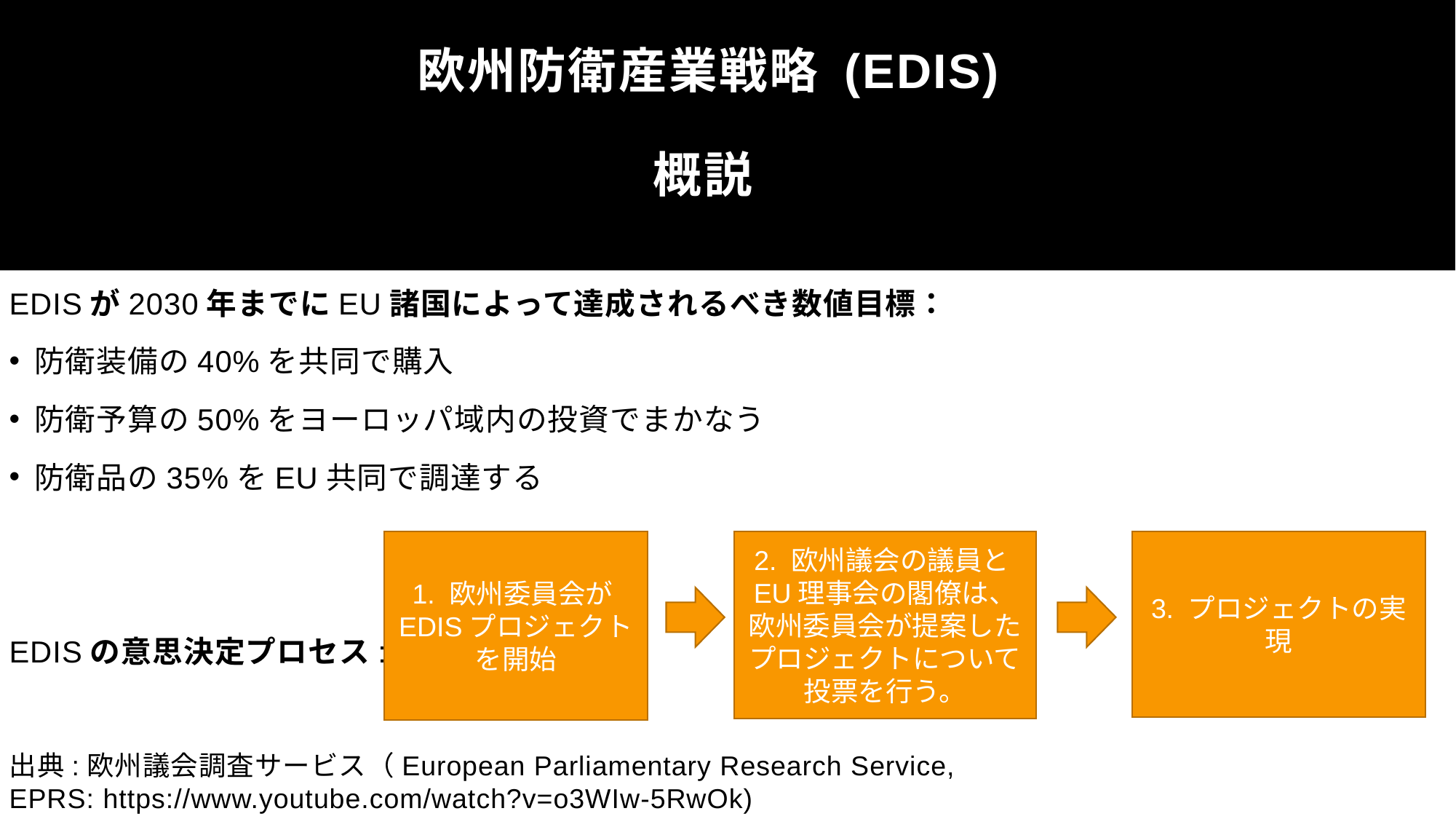

# 欧州防衛産業戦略 (EDIS) 概説

EDISが2030年までにEU諸国によって達成されるべき数値目標：
 防衛装備の40%を共同で購入
 防衛予算の50%をヨーロッパ域内の投資でまかなう
 防衛品の35%をEU共同で調達する

EDISの意思決定プロセス:

出典:欧州議会調査サービス（European Parliamentary Research Service, EPRS: https://www.youtube.com/watch?v=o3WIw-5RwOk)

2. 欧州議会の議員とEU理事会の閣僚は、欧州委員会が提案したプロジェクトについて投票を行う。
3. プロジェクトの実現
1. 欧州委員会がEDISプロジェクトを開始